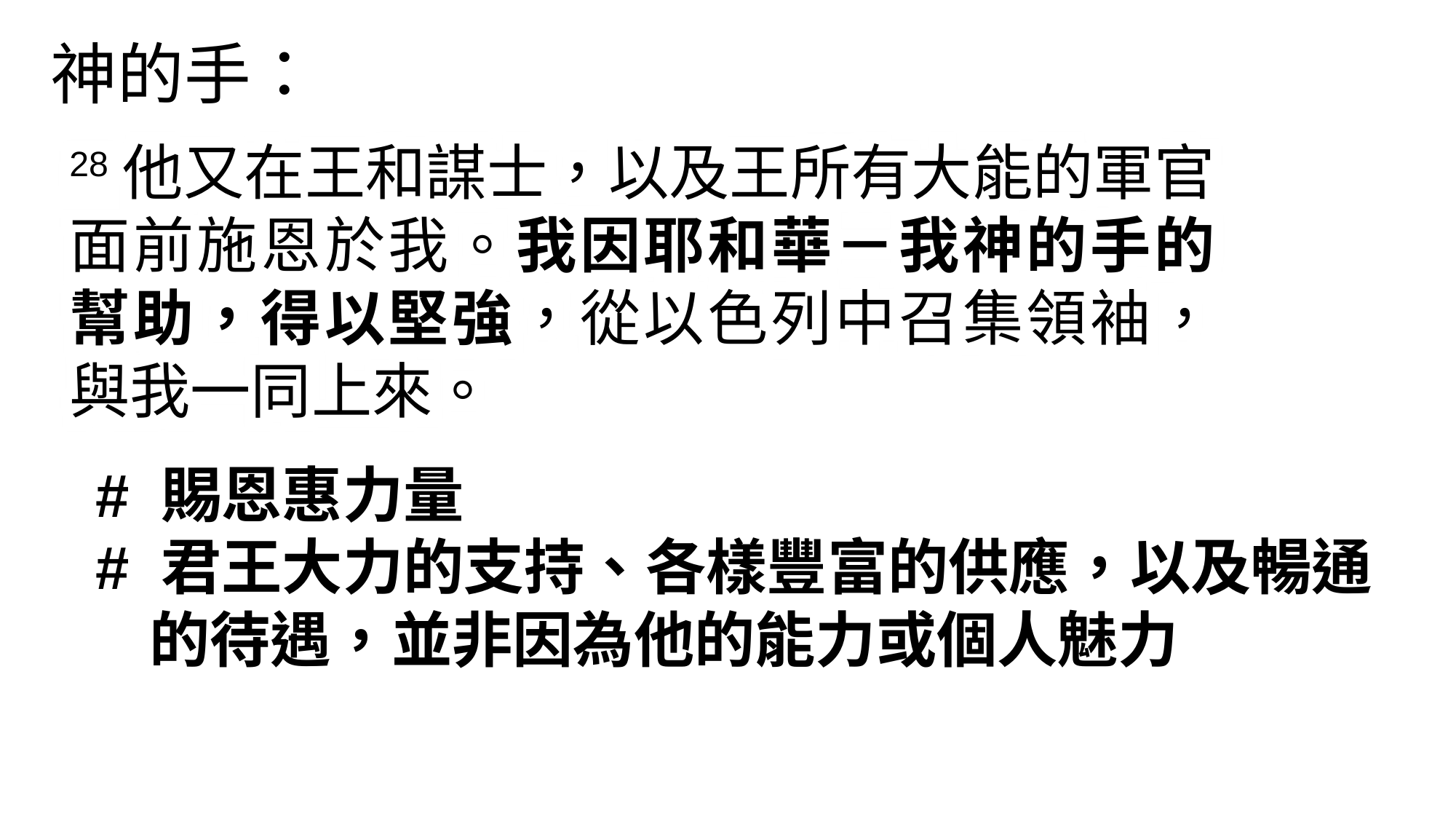

神的手：
28他又在王和謀士，以及王所有大能的軍官面前施恩於我。我因耶和華－我神的手的幫助，得以堅強，從以色列中召集領袖，與我一同上來。

# 賜恩惠力量
# 君王大力的支持、各樣豐富的供應，以及暢通的待遇，並非因為他的能力或個人魅力